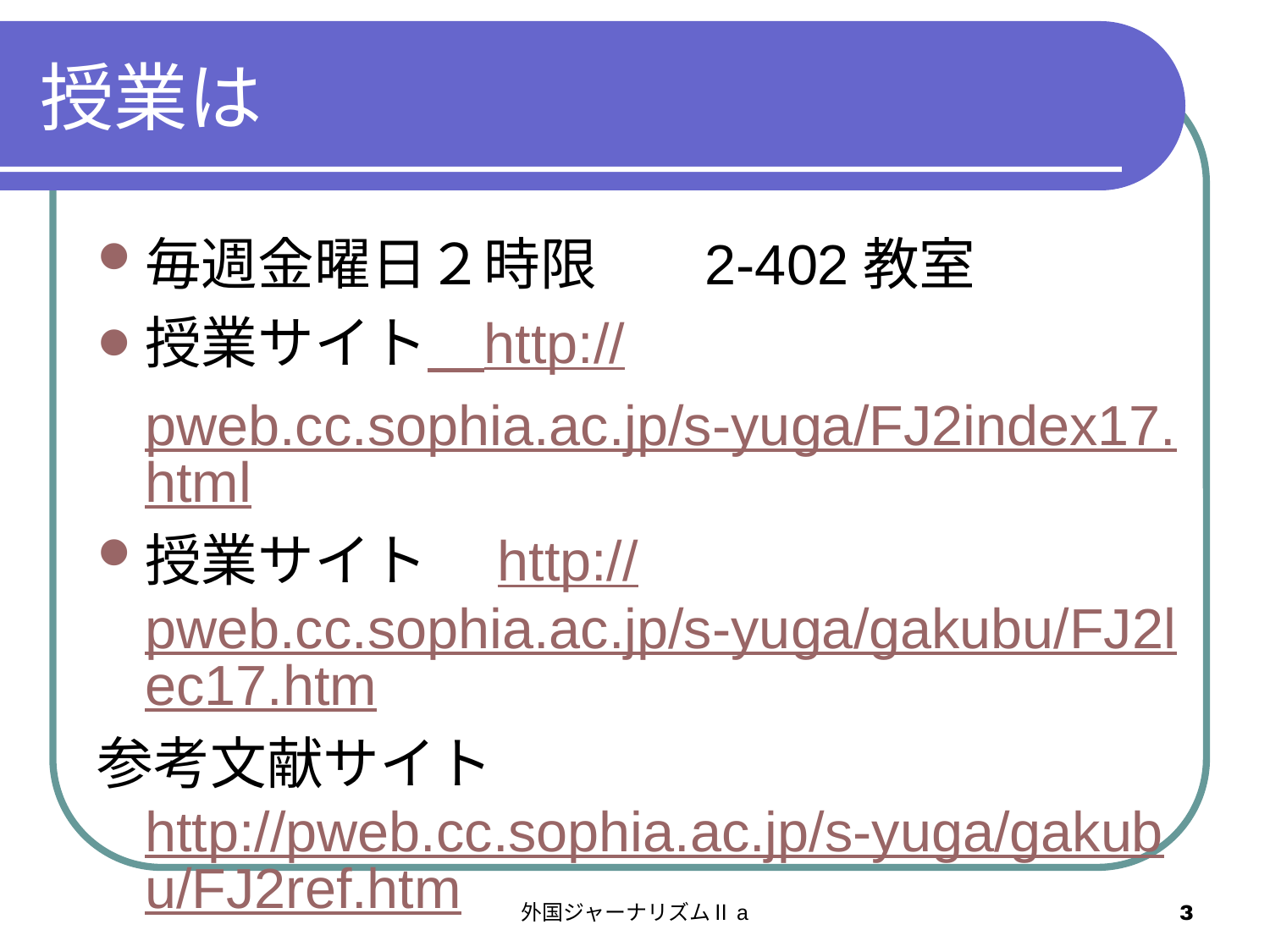

# 授業は
毎週金曜日２時限   　2-402教室
授業サイト　http://pweb.cc.sophia.ac.jp/s-yuga/FJ2index17.html
授業サイト　http://pweb.cc.sophia.ac.jp/s-yuga/gakubu/FJ2lec17.htm
参考文献サイトhttp://pweb.cc.sophia.ac.jp/s-yuga/gakubu/FJ2ref.htm
外国ジャーナリズムⅡa
3